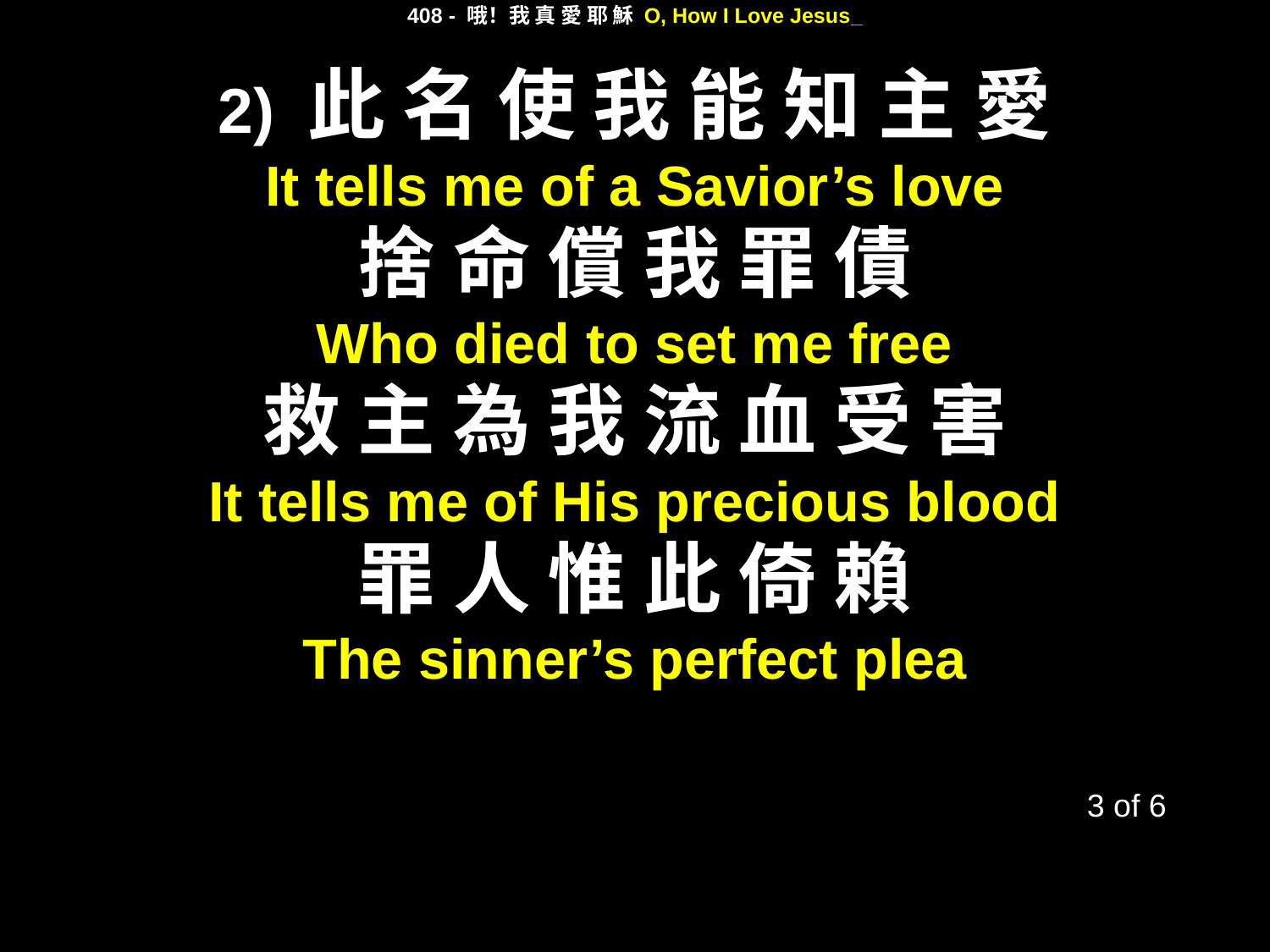

408 - 哦！我 真 愛 耶 穌 O, How I Love Jesus

2) 此 名 使 我 能 知 主 愛
It tells me of a Savior’s love
捨 命 償 我 罪 債
Who died to set me free
救 主 為 我 流 血 受 害
It tells me of His precious blood
罪 人 惟 此 倚 賴
The sinner’s perfect plea
3 of 6